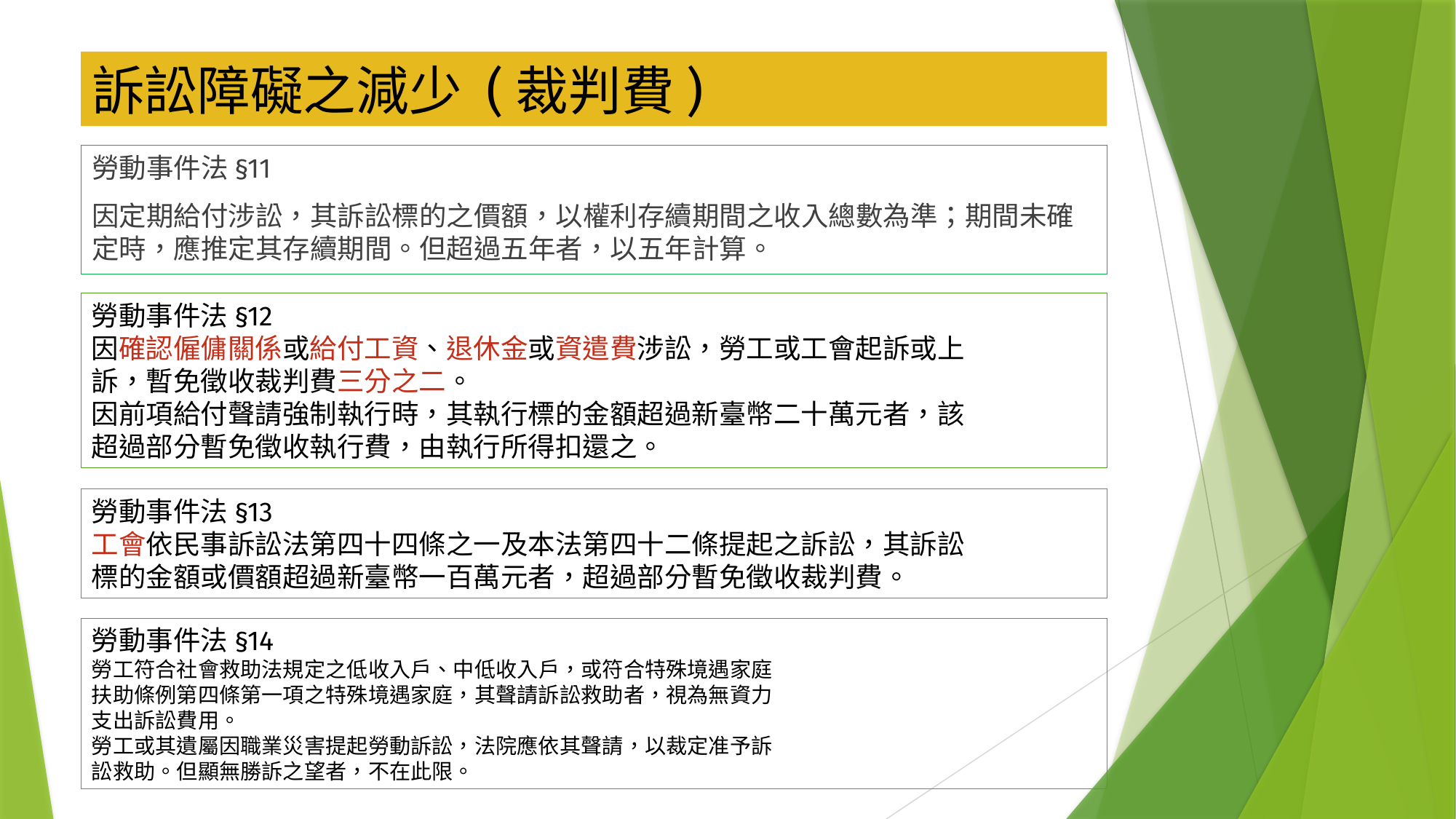

# 訴訟障礙之減少 (裁判費)
勞動事件法§11
因定期給付涉訟，其訴訟標的之價額，以權利存續期間之收入總數為準；期間未確定時，應推定其存續期間。但超過五年者，以五年計算。
勞動事件法§12
因確認僱傭關係或給付工資、退休金或資遣費涉訟，勞工或工會起訴或上
訴，暫免徵收裁判費三分之二。
因前項給付聲請強制執行時，其執行標的金額超過新臺幣二十萬元者，該
超過部分暫免徵收執行費，由執行所得扣還之。
勞動事件法§13
工會依民事訴訟法第四十四條之一及本法第四十二條提起之訴訟，其訴訟
標的金額或價額超過新臺幣一百萬元者，超過部分暫免徵收裁判費。
勞動事件法§14
勞工符合社會救助法規定之低收入戶、中低收入戶，或符合特殊境遇家庭
扶助條例第四條第一項之特殊境遇家庭，其聲請訴訟救助者，視為無資力
支出訴訟費用。
勞工或其遺屬因職業災害提起勞動訴訟，法院應依其聲請，以裁定准予訴
訟救助。但顯無勝訴之望者，不在此限。